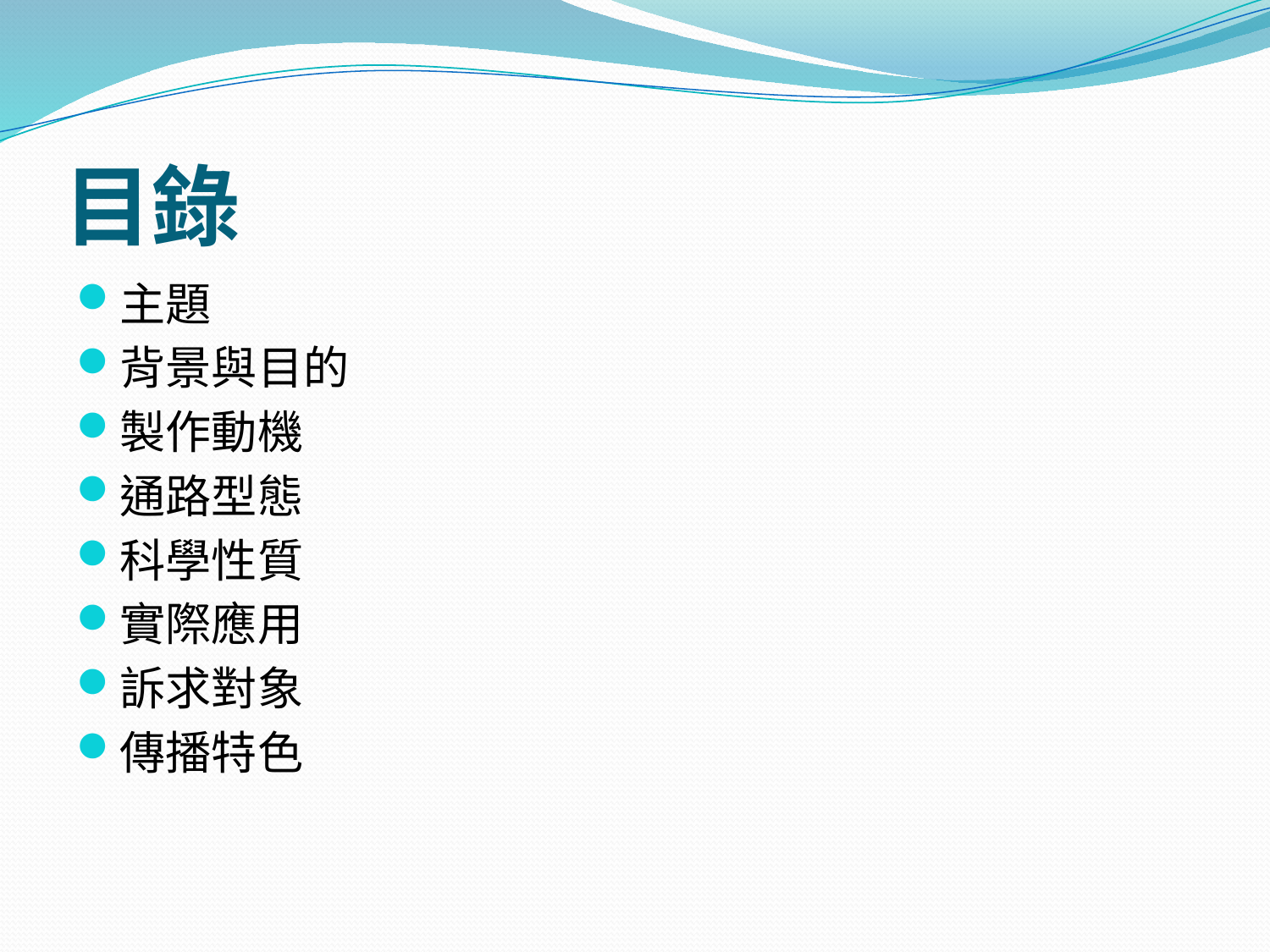

# 目錄
主題
背景與目的
製作動機
通路型態
科學性質
實際應用
訴求對象
傳播特色